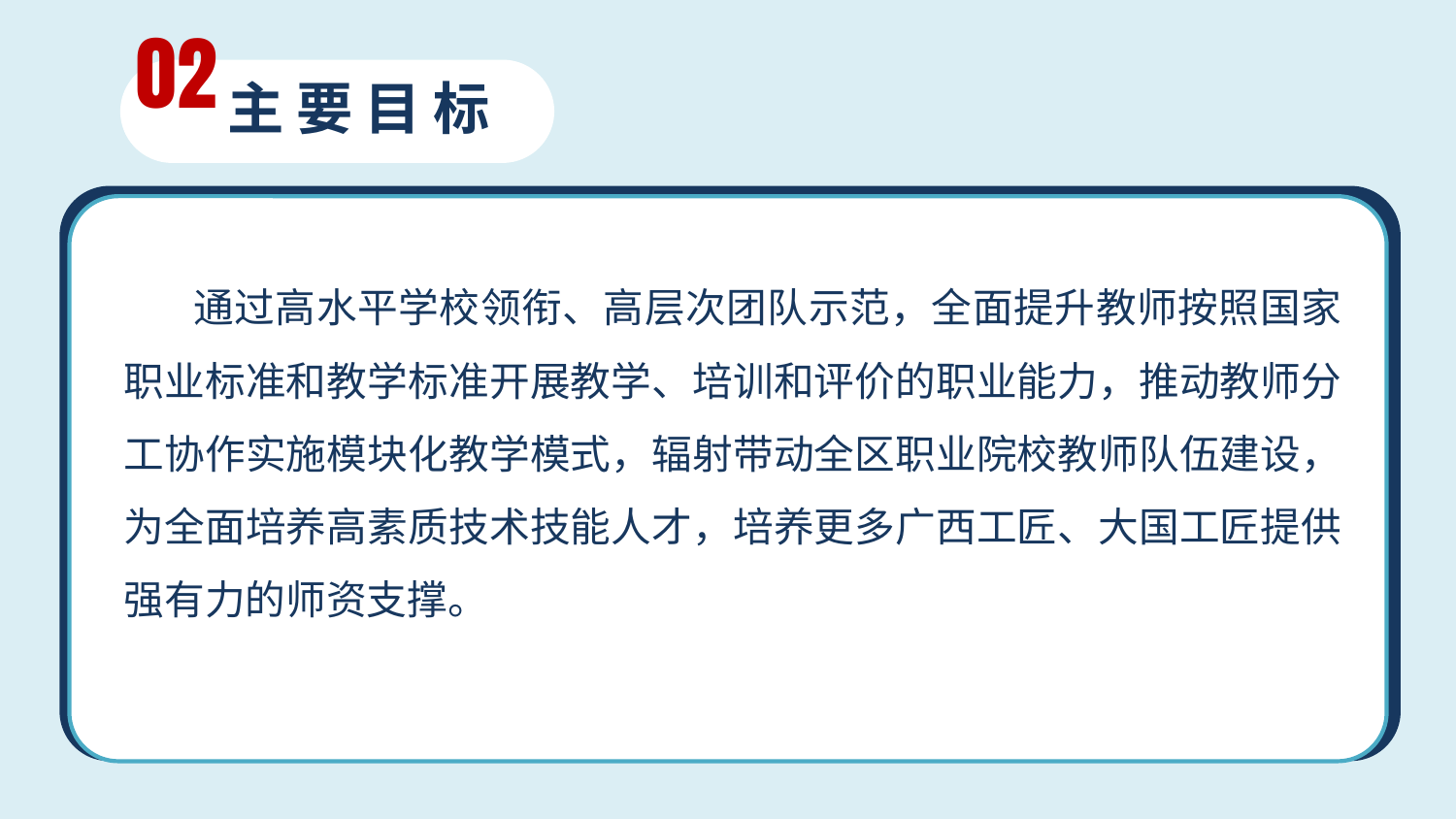

02

主要目标

     通过高水平学校领衔、高层次团队示范，全面提升教师按照国家职业标准和教学标准开展教学、培训和评价的职业能力，推动教师分工协作实施模块化教学模式，辐射带动全区职业院校教师队伍建设，为全面培养高素质技术技能人才，培养更多广西工匠、大国工匠提供强有力的师资支撑。